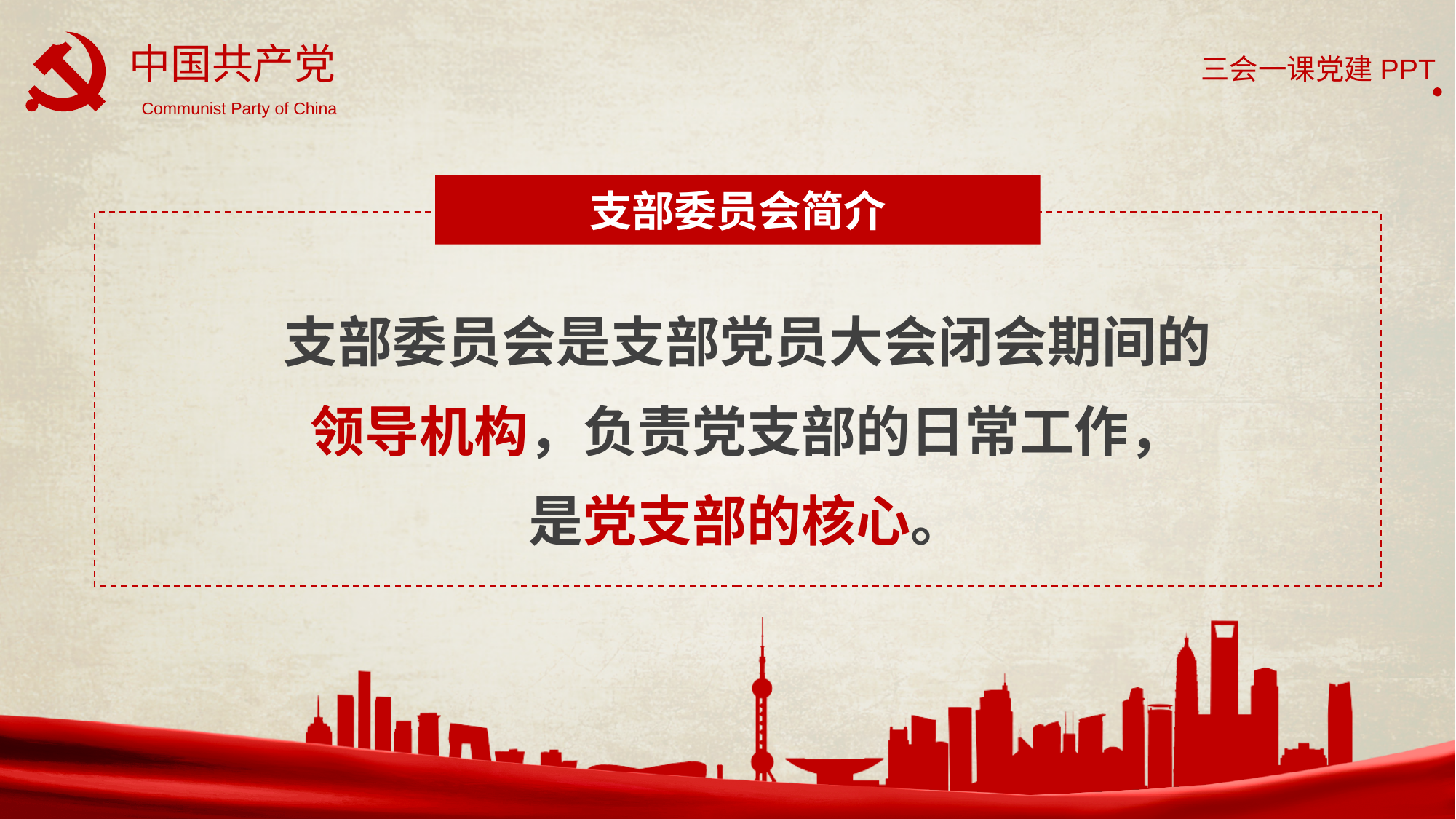

支部委员会简介

支部委员会是支部党员大会闭会期间的
领导机构，负责党支部的日常工作，
是党支部的核心。